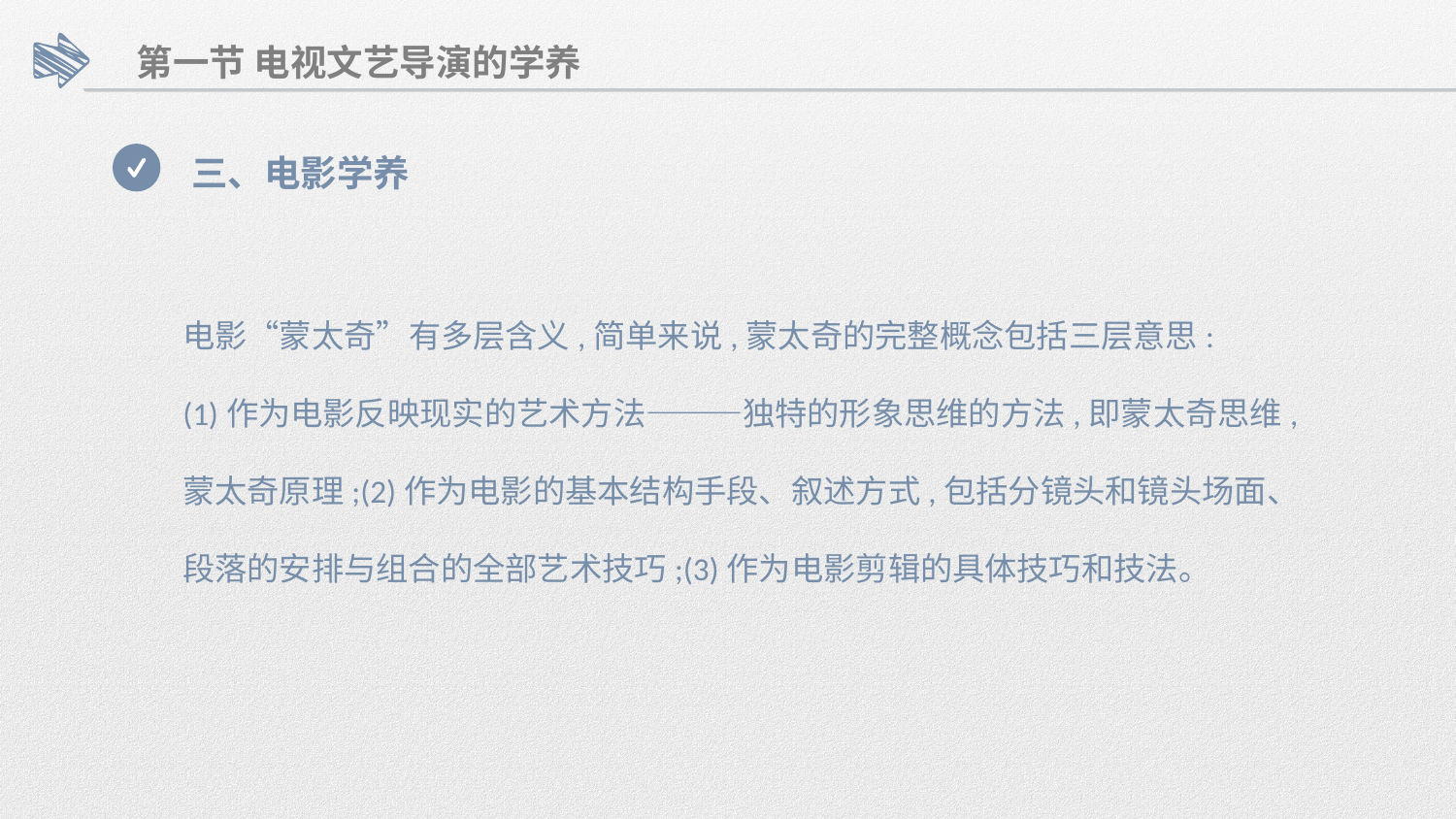

第一节 电视文艺导演的学养
三、电影学养

电影“蒙太奇”有多层含义,简单来说,蒙太奇的完整概念包括三层意思:
(1)作为电影反映现实的艺术方法———独特的形象思维的方法,即蒙太奇思维,
蒙太奇原理;(2)作为电影的基本结构手段、叙述方式,包括分镜头和镜头场面、
段落的安排与组合的全部艺术技巧;(3)作为电影剪辑的具体技巧和技法。